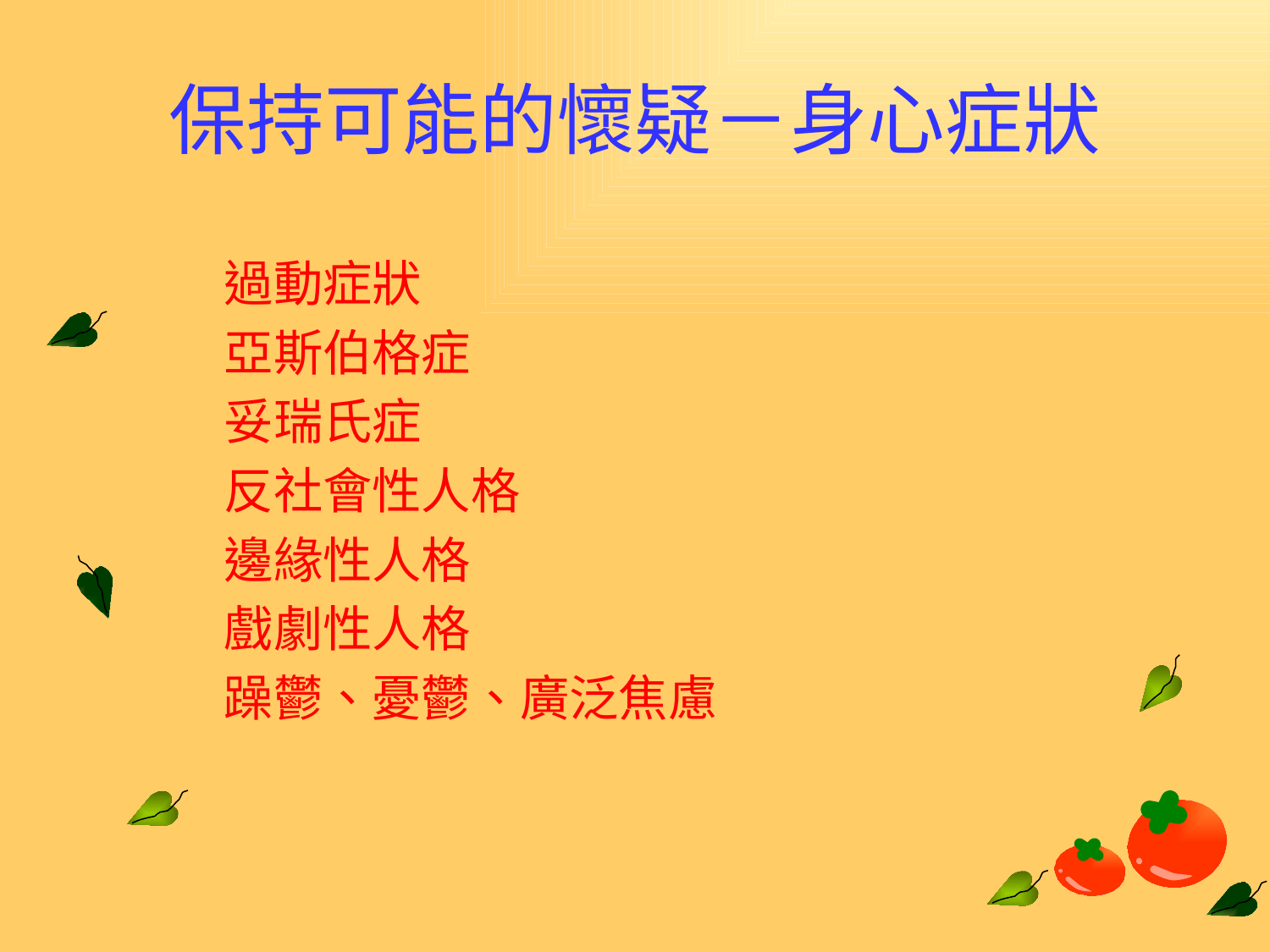

# 保持可能的懷疑－身心症狀
過動症狀
亞斯伯格症
妥瑞氏症
反社會性人格
邊緣性人格
戲劇性人格
躁鬱、憂鬱、廣泛焦慮